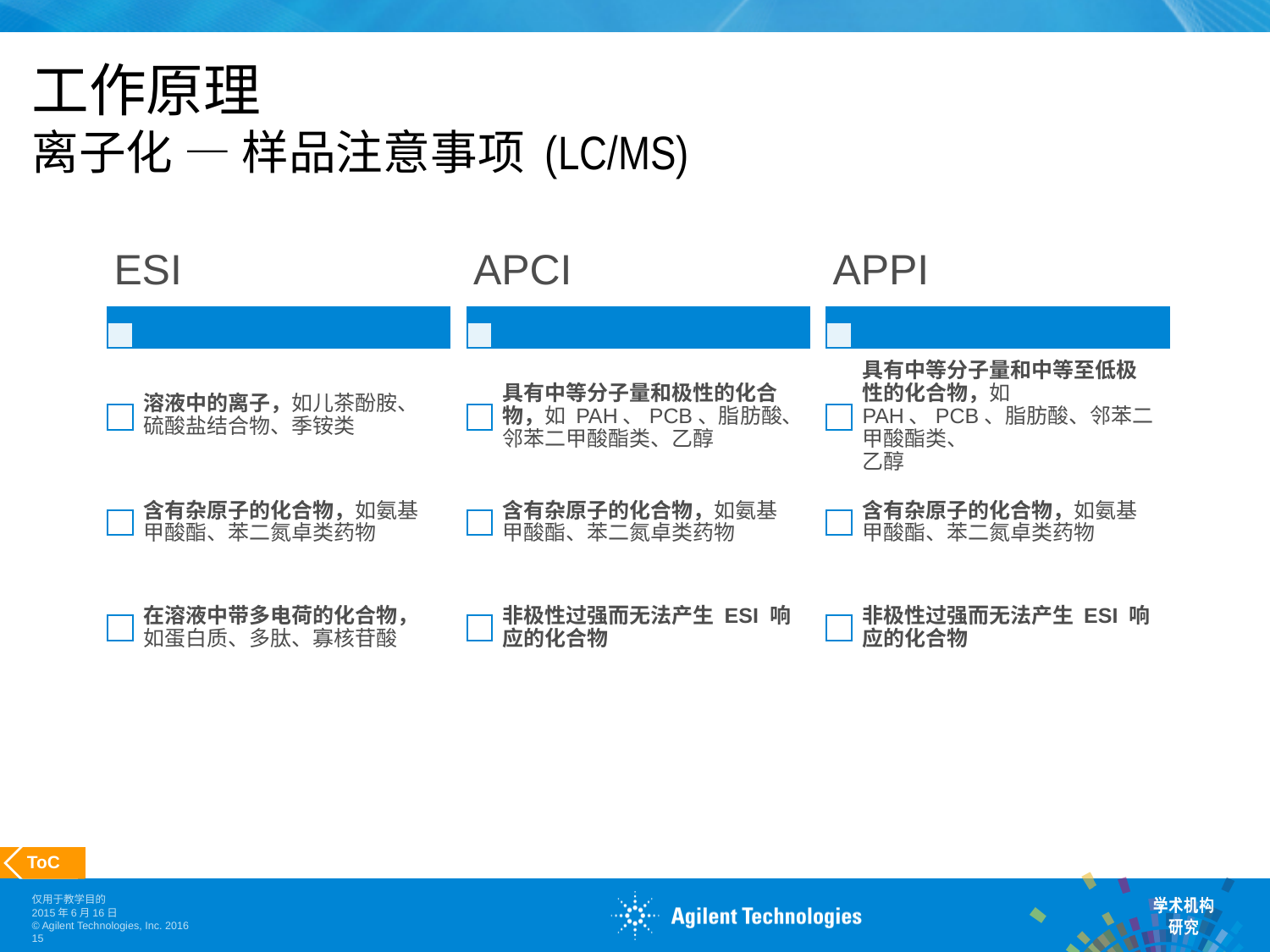

# 工作原理 离子化 — 样品注意事项 (LC/MS)
ESI
溶液中的离子，如儿茶酚胺、硫酸盐结合物、季铵类
含有杂原子的化合物，如氨基甲酸酯、苯二氮卓类药物
在溶液中带多电荷的化合物，如蛋白质、多肽、寡核苷酸
APCI
具有中等分子量和极性的化合物，如 PAH、PCB、脂肪酸、邻苯二甲酸酯类、乙醇
含有杂原子的化合物，如氨基甲酸酯、苯二氮卓类药物
非极性过强而无法产生 ESI 响应的化合物
APPI
具有中等分子量和中等至低极性的化合物，如 PAH、PCB、脂肪酸、邻苯二甲酸酯类、
乙醇
含有杂原子的化合物，如氨基甲酸酯、苯二氮卓类药物
非极性过强而无法产生 ESI 响应的化合物
 ToC